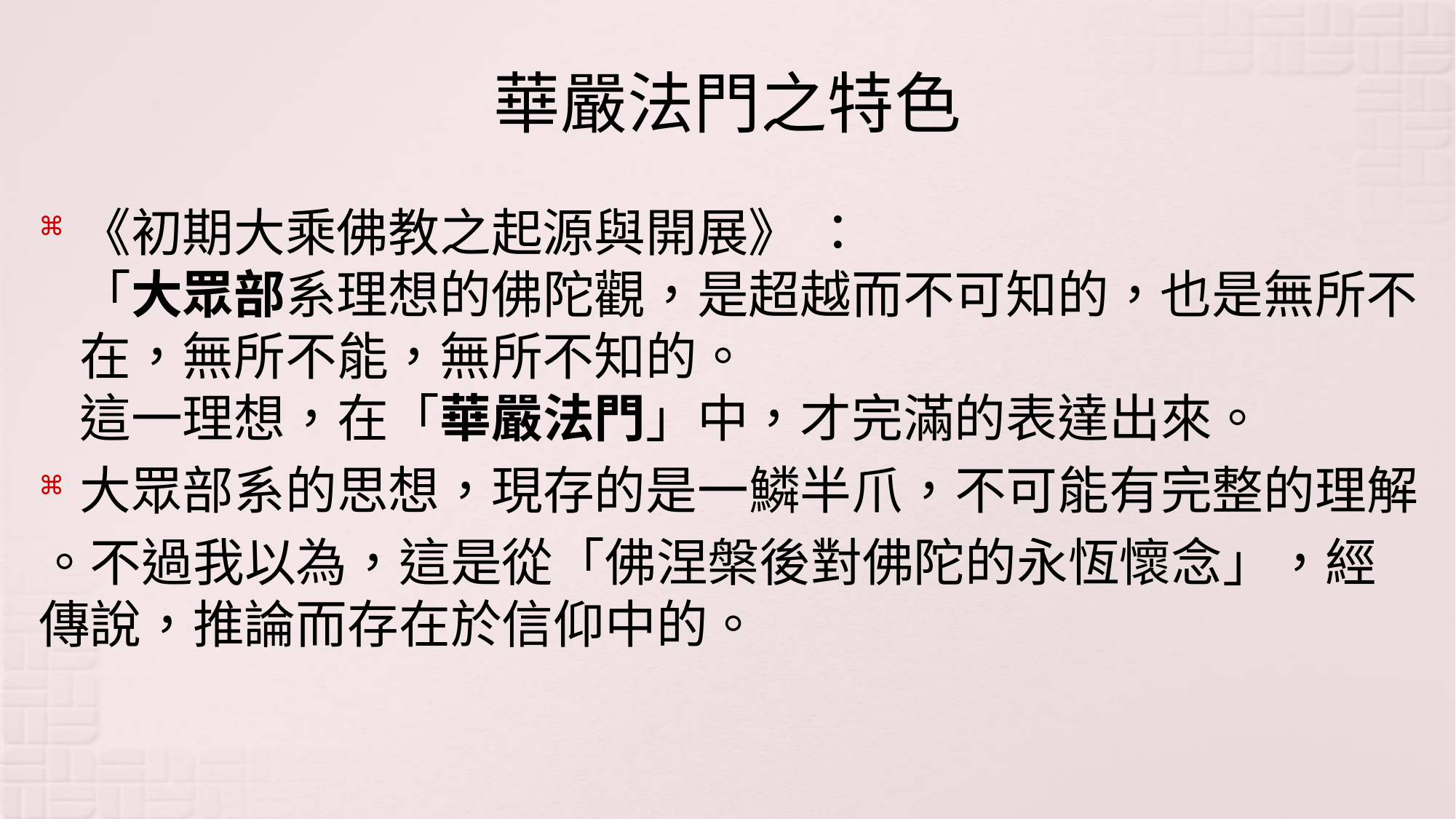

# 華嚴法門之特色
《初期大乘佛教之起源與開展》 ：
「大眾部系理想的佛陀觀，是超越而不可知的，也是無所不在，無所不能，無所不知的。
這一理想，在「華嚴法門」中，才完滿的表達出來。
大眾部系的思想，現存的是一鱗半爪，不可能有完整的理解
。不過我以為，這是從「佛涅槃後對佛陀的永恆懷念」，經傳說，推論而存在於信仰中的。